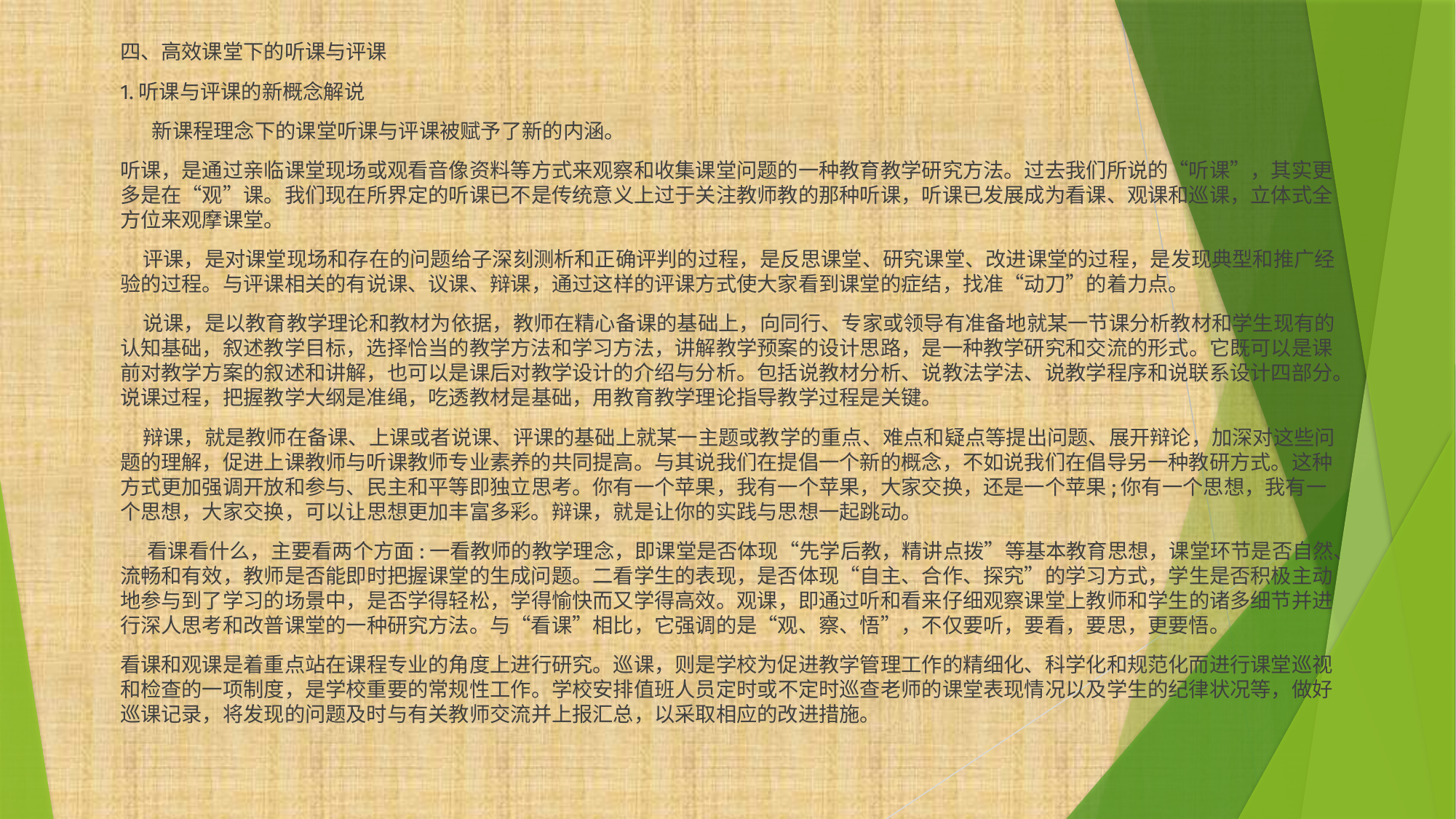

四、高效课堂下的听课与评课
1.听课与评课的新概念解说
      新课程理念下的课堂听课与评课被赋予了新的内涵。
听课，是通过亲临课堂现场或观看音像资料等方式来观察和收集课堂问题的一种教育教学研究方法。过去我们所说的“听课”，其实更多是在“观”课。我们现在所界定的听课已不是传统意义上过于关注教师教的那种听课，听课已发展成为看课、观课和巡课，立体式全方位来观摩课堂。
    评课，是对课堂现场和存在的问题给子深刻测析和正确评判的过程，是反思课堂、研究课堂、改进课堂的过程，是发现典型和推广经验的过程。与评课相关的有说课、议课、辩课，通过这样的评课方式使大家看到课堂的症结，找准“动刀”的着力点。
    说课，是以教育教学理论和教材为依据，教师在精心备课的基础上，向同行、专家或领导有准备地就某一节课分析教材和学生现有的认知基础，叙述教学目标，选择恰当的教学方法和学习方法，讲解教学预案的设计思路，是一种教学研究和交流的形式。它既可以是课前对教学方案的叙述和讲解，也可以是课后对教学设计的介绍与分析。包括说教材分析、说教法学法、说教学程序和说联系设计四部分。说课过程，把握教学大纲是准绳，吃透教材是基础，用教育教学理论指导教学过程是关键。
    辩课，就是教师在备课、上课或者说课、评课的基础上就某一主题或教学的重点、难点和疑点等提出问题、展开辩论，加深对这些问题的理解，促进上课教师与听课教师专业素养的共同提高。与其说我们在提倡一个新的概念，不如说我们在倡导另一种教研方式。这种方式更加强调开放和参与、民主和平等即独立思考。你有一个苹果，我有一个苹果，大家交换，还是一个苹果;你有一个思想，我有一个思想，大家交换，可以让思想更加丰富多彩。辩课，就是让你的实践与思想一起跳动。
     看课看什么，主要看两个方面:一看教师的教学理念，即课堂是否体现“先学后教，精讲点拨”等基本教育思想，课堂环节是否自然、流畅和有效，教师是否能即时把握课堂的生成问题。二看学生的表现，是否体现“自主、合作、探究”的学习方式，学生是否积极主动地参与到了学习的场景中，是否学得轻松，学得愉快而又学得高效。观课，即通过听和看来仔细观察课堂上教师和学生的诸多细节并进行深人思考和改普课堂的一种研究方法。与“看课”相比，它强调的是“观、察、悟”，不仅要听，要看，要思，更要悟。
看课和观课是着重点站在课程专业的角度上进行研究。巡课，则是学校为促进教学管理工作的精细化、科学化和规范化而进行课堂巡视和检查的一项制度，是学校重要的常规性工作。学校安排值班人员定时或不定时巡查老师的课堂表现情况以及学生的纪律状况等，做好巡课记录，将发现的问题及时与有关教师交流并上报汇总，以采取相应的改进措施。